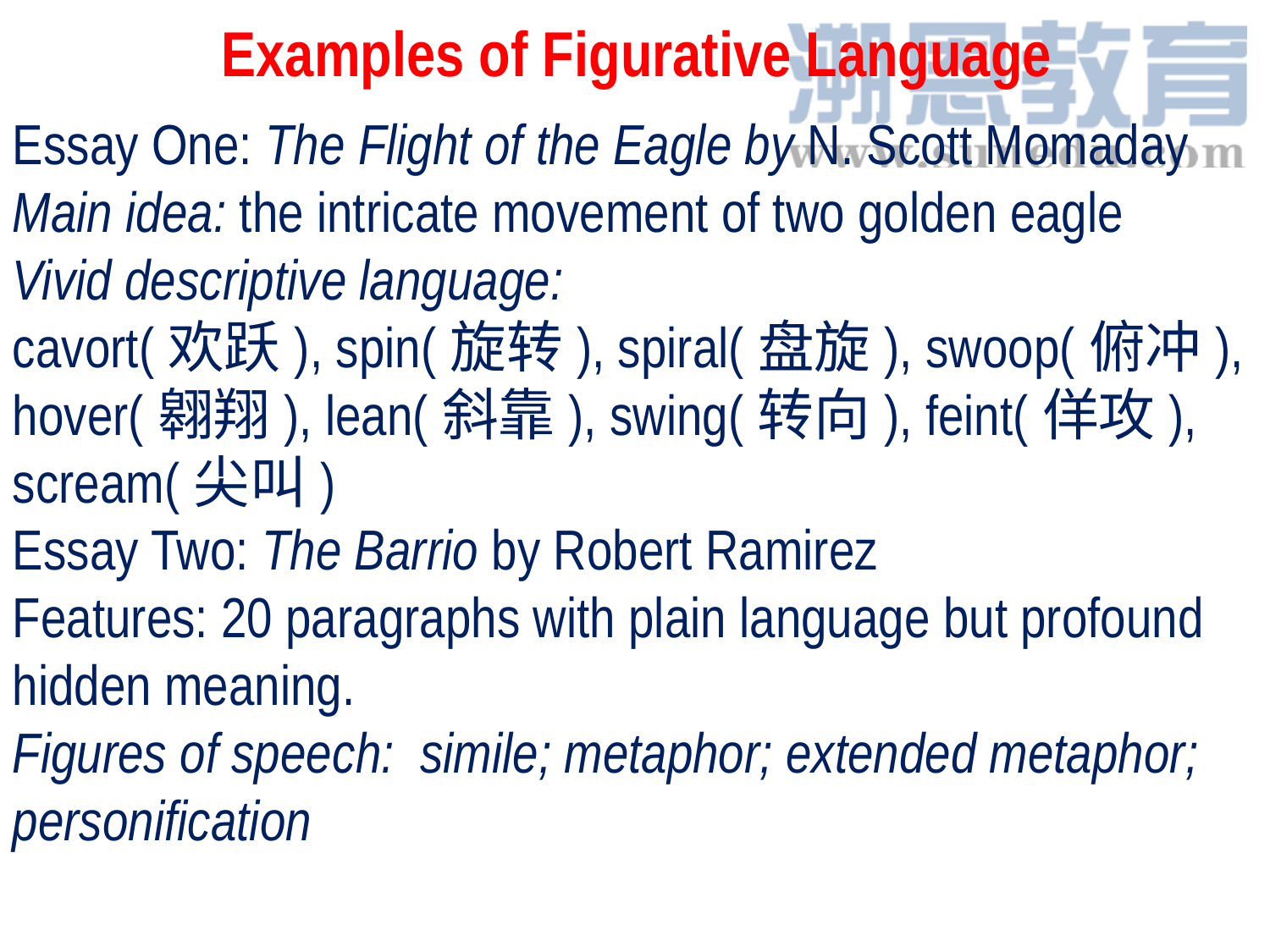

Examples of Figurative Language
Essay One: The Flight of the Eagle by N. Scott Momaday
Main idea: the intricate movement of two golden eagle
Vivid descriptive language:
cavort(欢跃), spin(旋转), spiral(盘旋), swoop(俯冲), hover(翱翔), lean(斜靠), swing(转向), feint(佯攻), scream(尖叫)
Essay Two: The Barrio by Robert Ramirez
Features: 20 paragraphs with plain language but profound hidden meaning.
Figures of speech:  simile; metaphor; extended metaphor;
personification